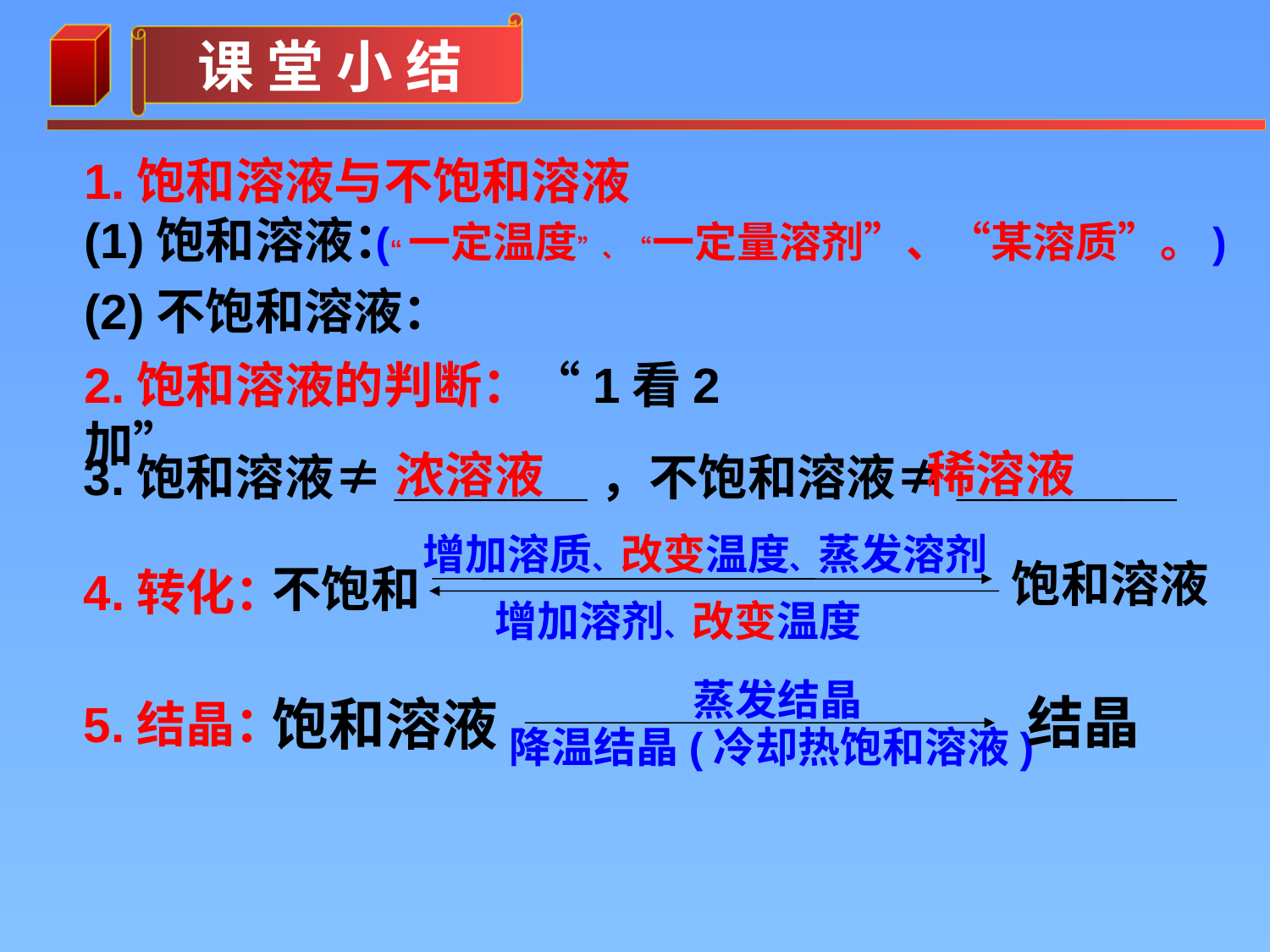

1.饱和溶液与不饱和溶液
(1)饱和溶液：
(2)不饱和溶液：
(“一定温度”、“一定量溶剂”、“某溶质”。)
2.饱和溶液的判断：“1看2加”
稀溶液
浓溶液
3.饱和溶液≠_______，不饱和溶液≠________
增加溶质、改变温度、蒸发溶剂
饱和溶液
4.转化：
# 不饱和

增加溶剂、改变温度

蒸发结晶
结晶
饱和溶液
5.结晶：
降温结晶(冷却热饱和溶液)